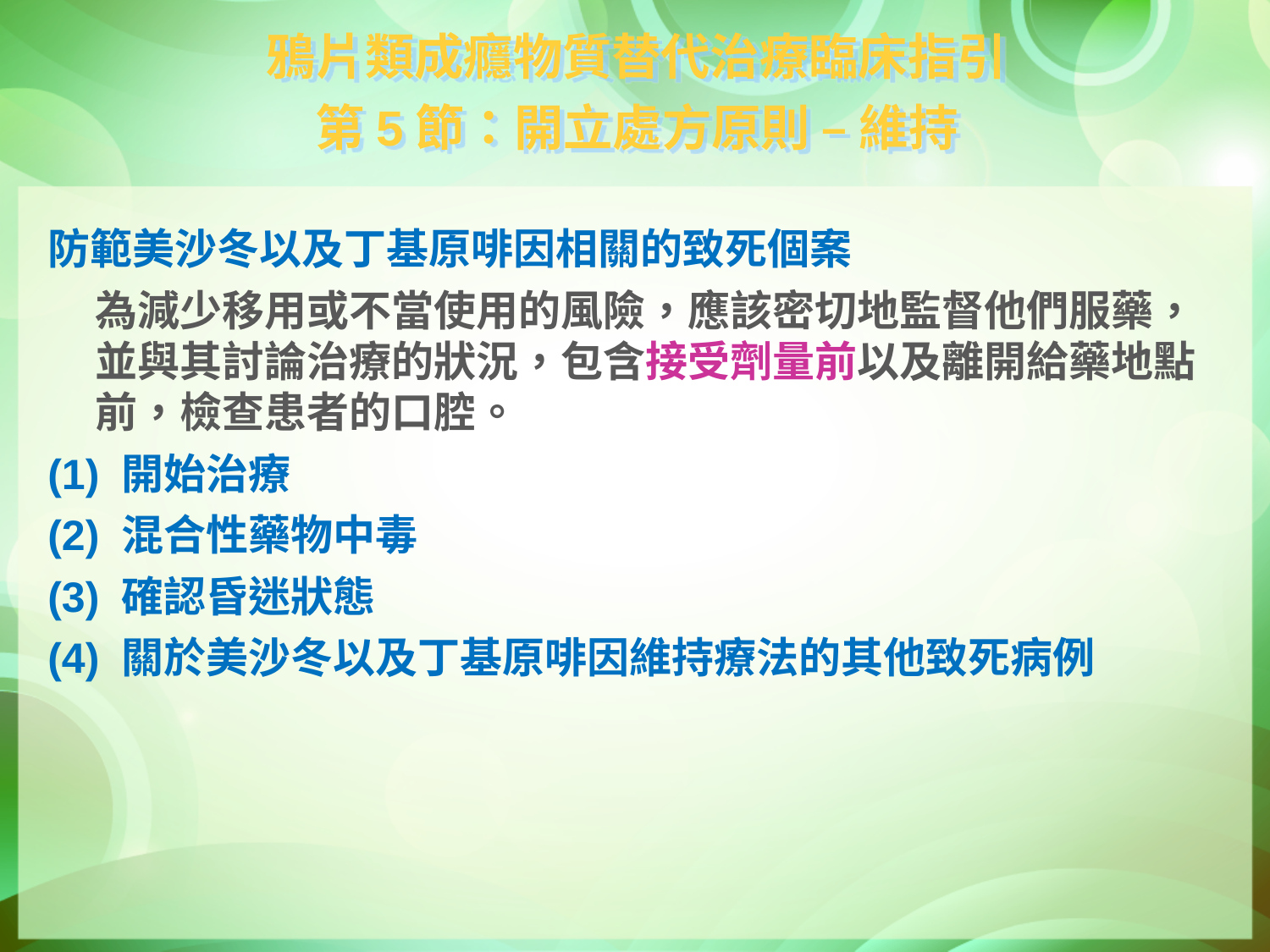

鴉片類成癮物質替代治療臨床指引
第5節：開立處方原則 – 維持
防範美沙冬以及丁基原啡因相關的致死個案
	為減少移用或不當使用的風險，應該密切地監督他們服藥，並與其討論治療的狀況，包含接受劑量前以及離開給藥地點前，檢查患者的口腔。
(1) 開始治療
(2) 混合性藥物中毒
(3) 確認昏迷狀態
(4) 關於美沙冬以及丁基原啡因維持療法的其他致死病例